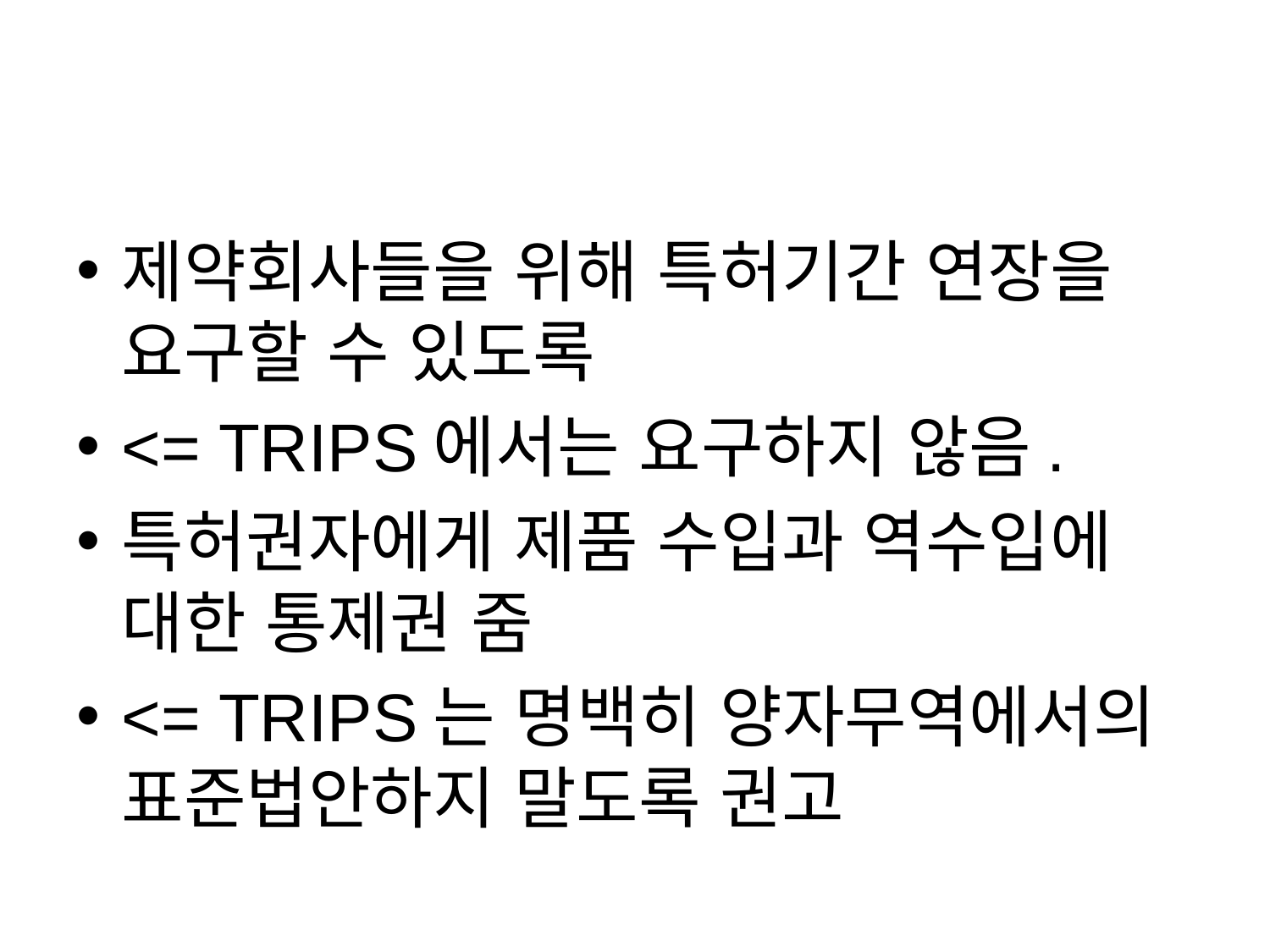

#
제약회사들을 위해 특허기간 연장을 요구할 수 있도록
<= TRIPS에서는 요구하지 않음.
특허권자에게 제품 수입과 역수입에 대한 통제권 줌
<= TRIPS는 명백히 양자무역에서의 표준법안하지 말도록 권고